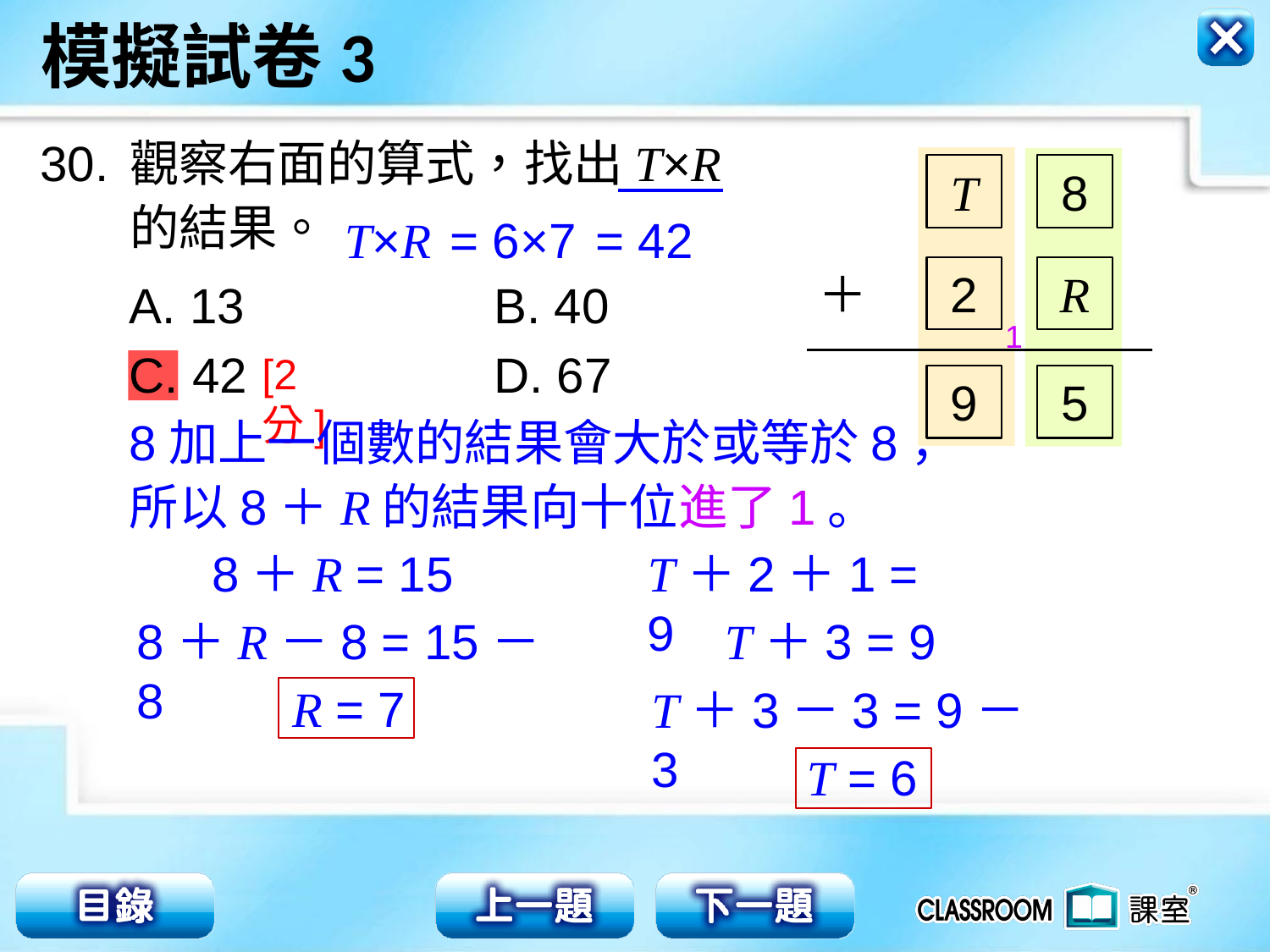

30.
觀察右面的算式，找出T×R
的結果。

T
8
2
R
＋
9
5
T×R
= 6×7
= 42
A. 13		　　B. 40
C. 42		　　D. 67
1
[2分]

8加上一個數的結果會大於或等於8，
所以8＋R的結果向十位進了1。
8＋R = 15
T＋2＋1 = 9
8＋R－8 = 15－8
T＋3 = 9
R = 7
T＋3－3 = 9－3

T = 6